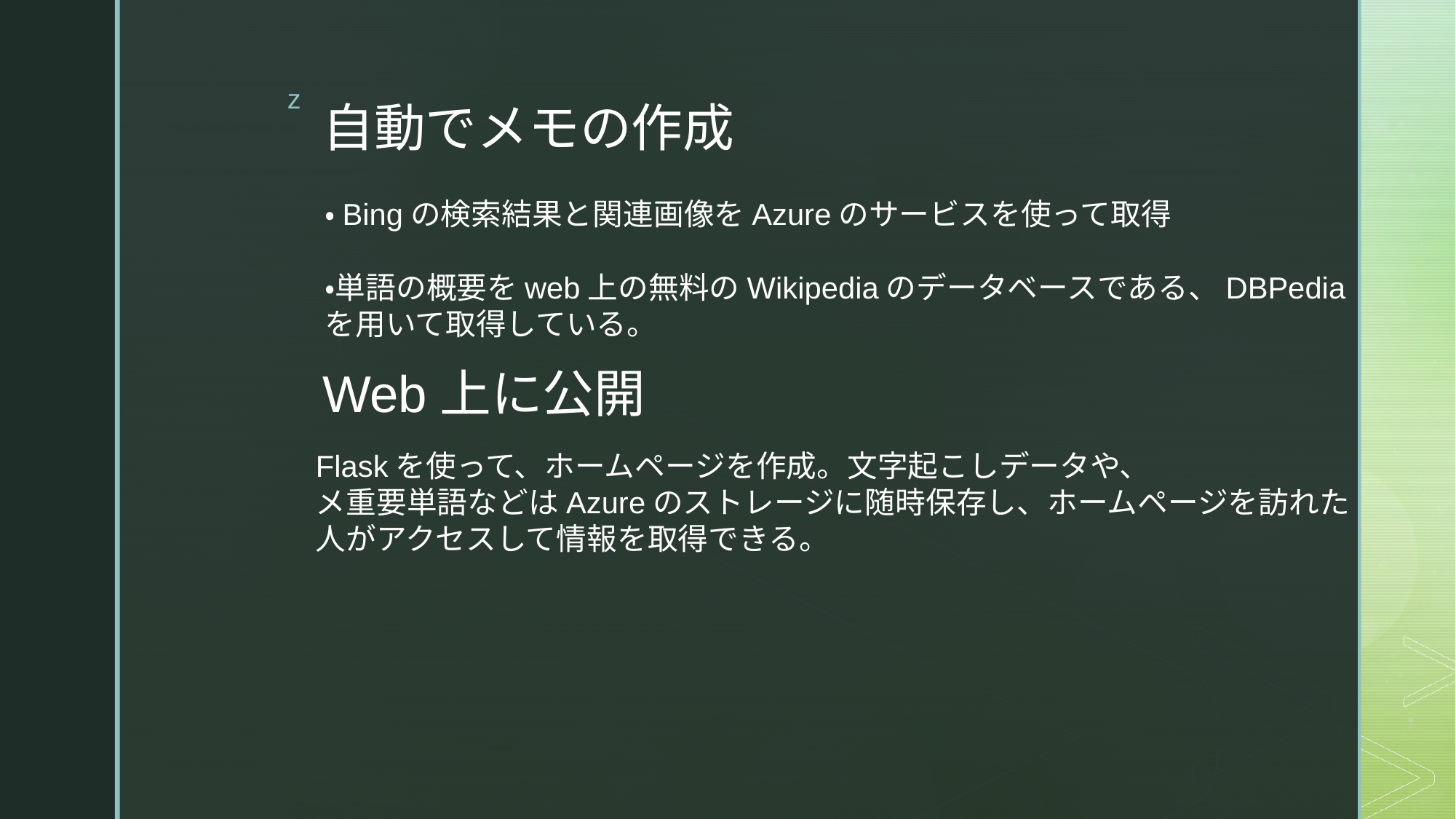

# 自動でメモの作成
・Bingの検索結果と関連画像をAzureのサービスを使って取得

・単語の概要をweb上の無料のWikipediaのデータベースである、DBPedia
を用いて取得している。
Web上に公開
Flaskを使って、ホームページを作成。文字起こしデータや、
メ重要単語などはAzureのストレージに随時保存し、ホームページを訪れた
人がアクセスして情報を取得できる。